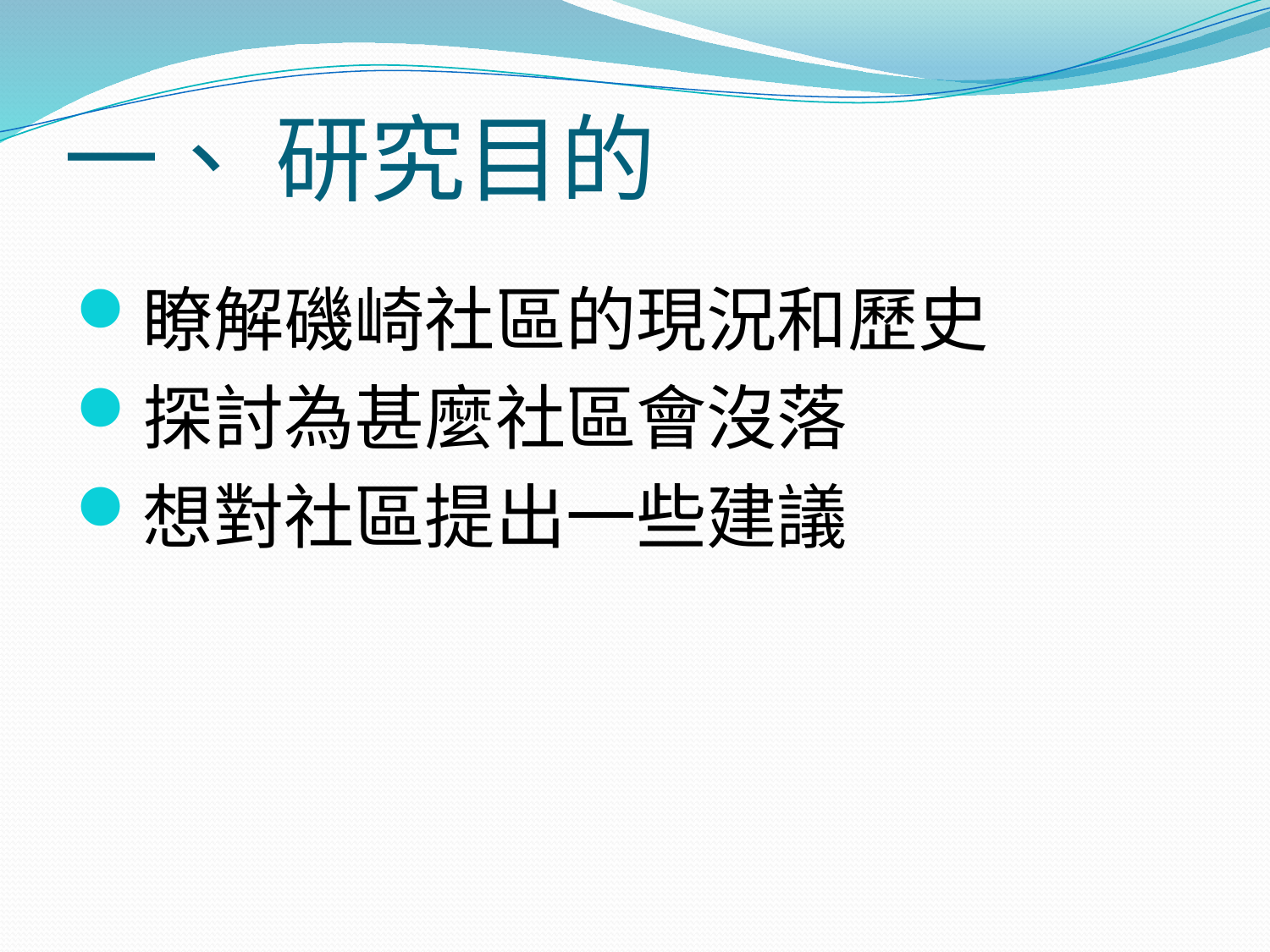

# 一、 研究目的
瞭解磯崎社區的現況和歷史
探討為甚麼社區會沒落
想對社區提出一些建議